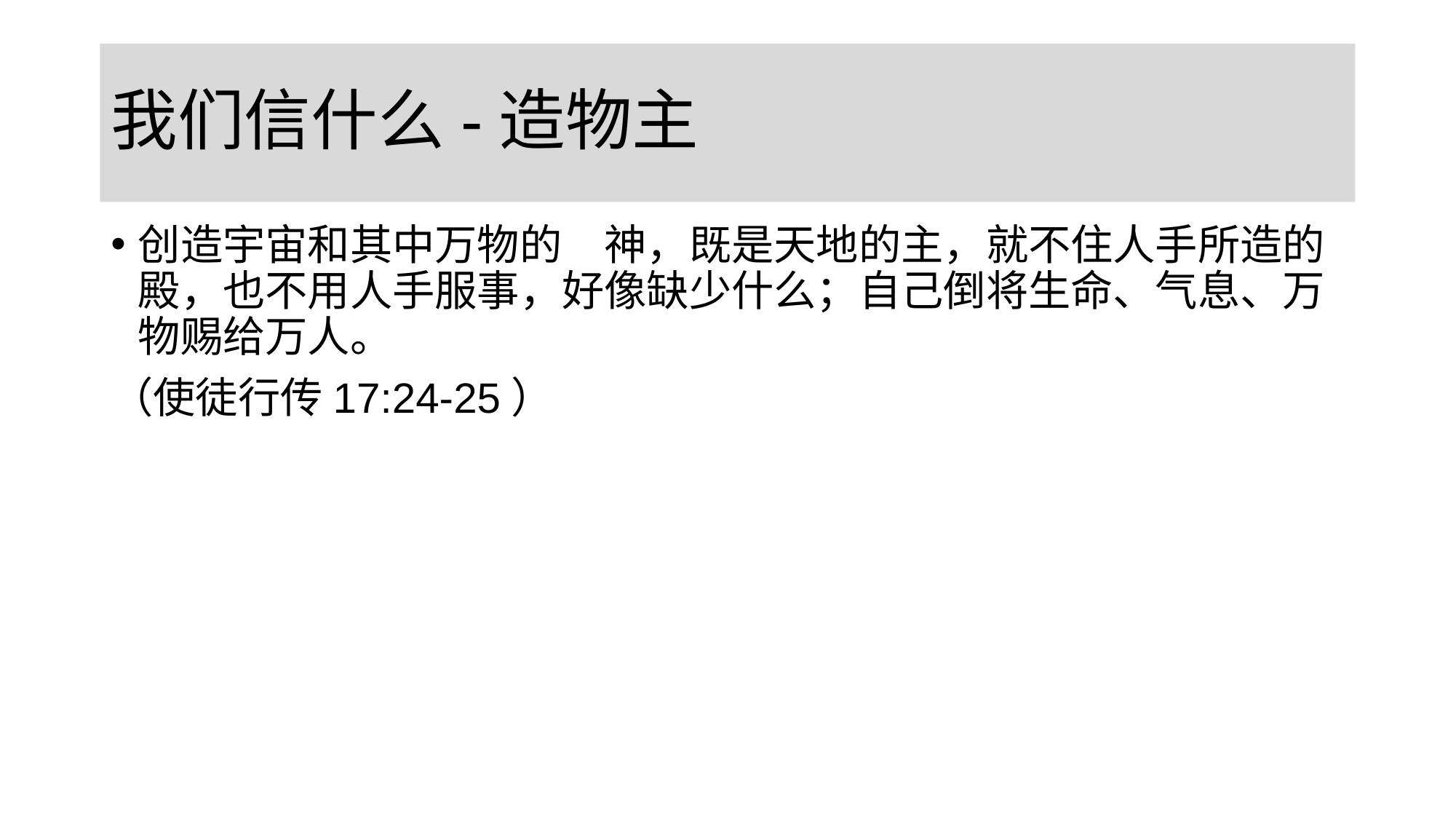

# 我们信什么-造物主
创造宇宙和其中万物的　神，既是天地的主，就不住人手所造的殿，也不用人手服事，好像缺少什么；自己倒将生命、气息、万物赐给万人。
（使徒行传17:24-25）